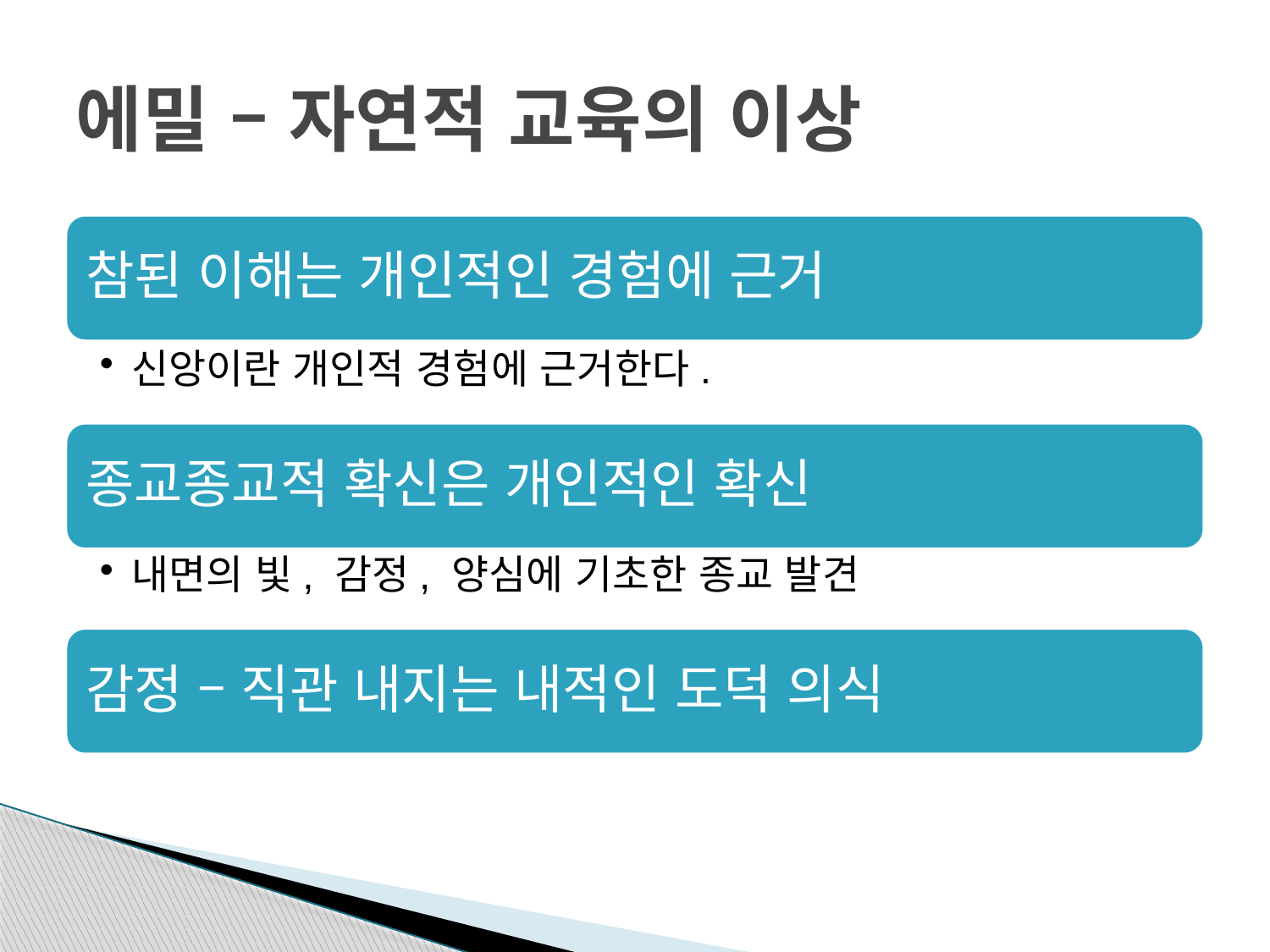

# 에밀 – 자연적 교육의 이상
참된 이해는 개인적인 경험에 근거
신앙이란 개인적 경험에 근거한다.
종교종교적 확신은 개인적인 확신
내면의 빛, 감정, 양심에 기초한 종교 발견

감정 – 직관 내지는 내적인 도덕 의식